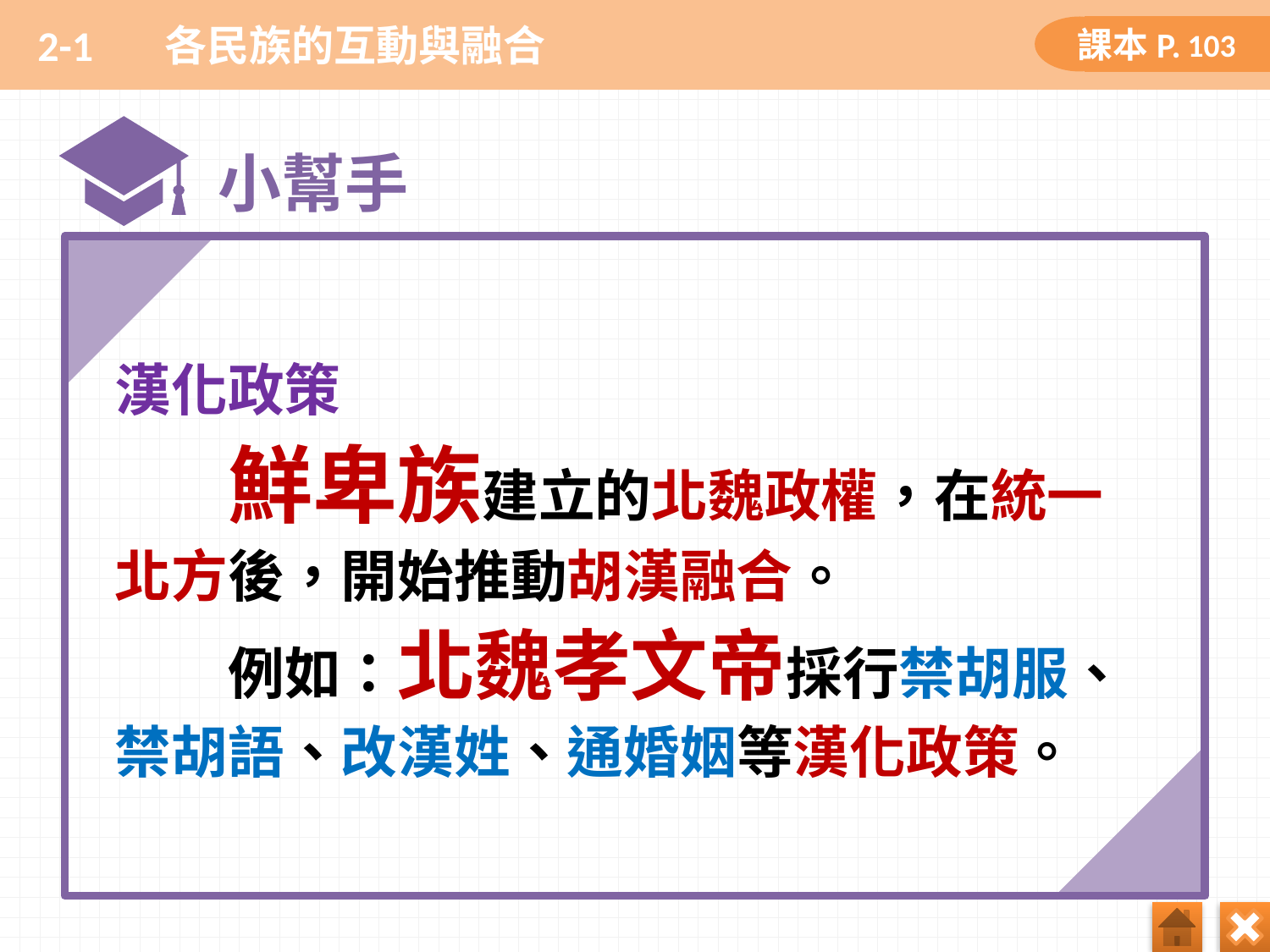

# 2-1	各民族的互動與融合
103
漢化政策
　　鮮卑族建立的北魏政權，在統一北方後，開始推動胡漢融合。
　　例如：北魏孝文帝採行禁胡服、禁胡語、改漢姓、通婚姻等漢化政策。